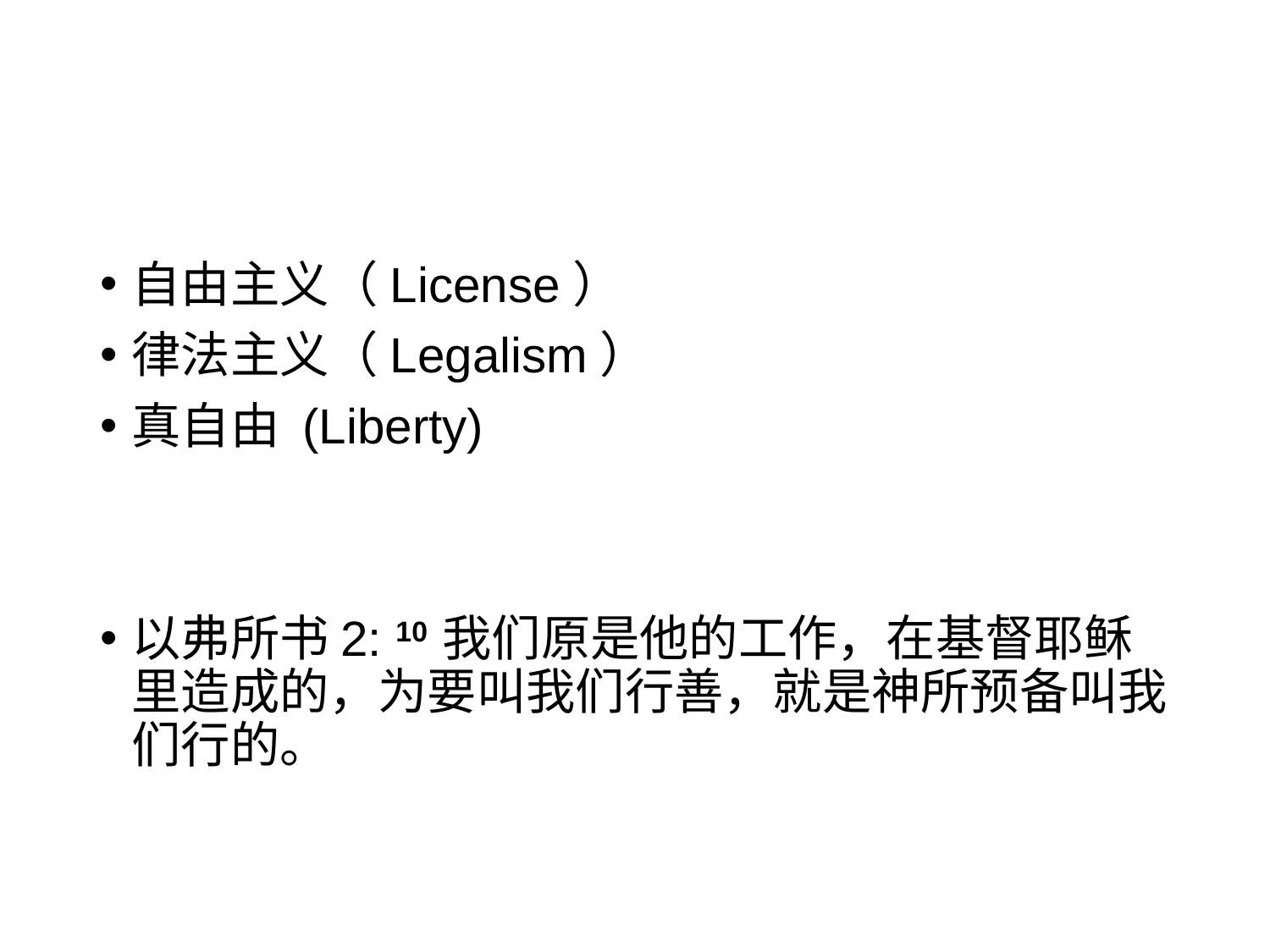

#
自由主义（License）
律法主义（Legalism）
真自由 (Liberty)

以弗所书2: 10 我们原是他的工作，在基督耶稣里造成的，为要叫我们行善，就是神所预备叫我们行的。